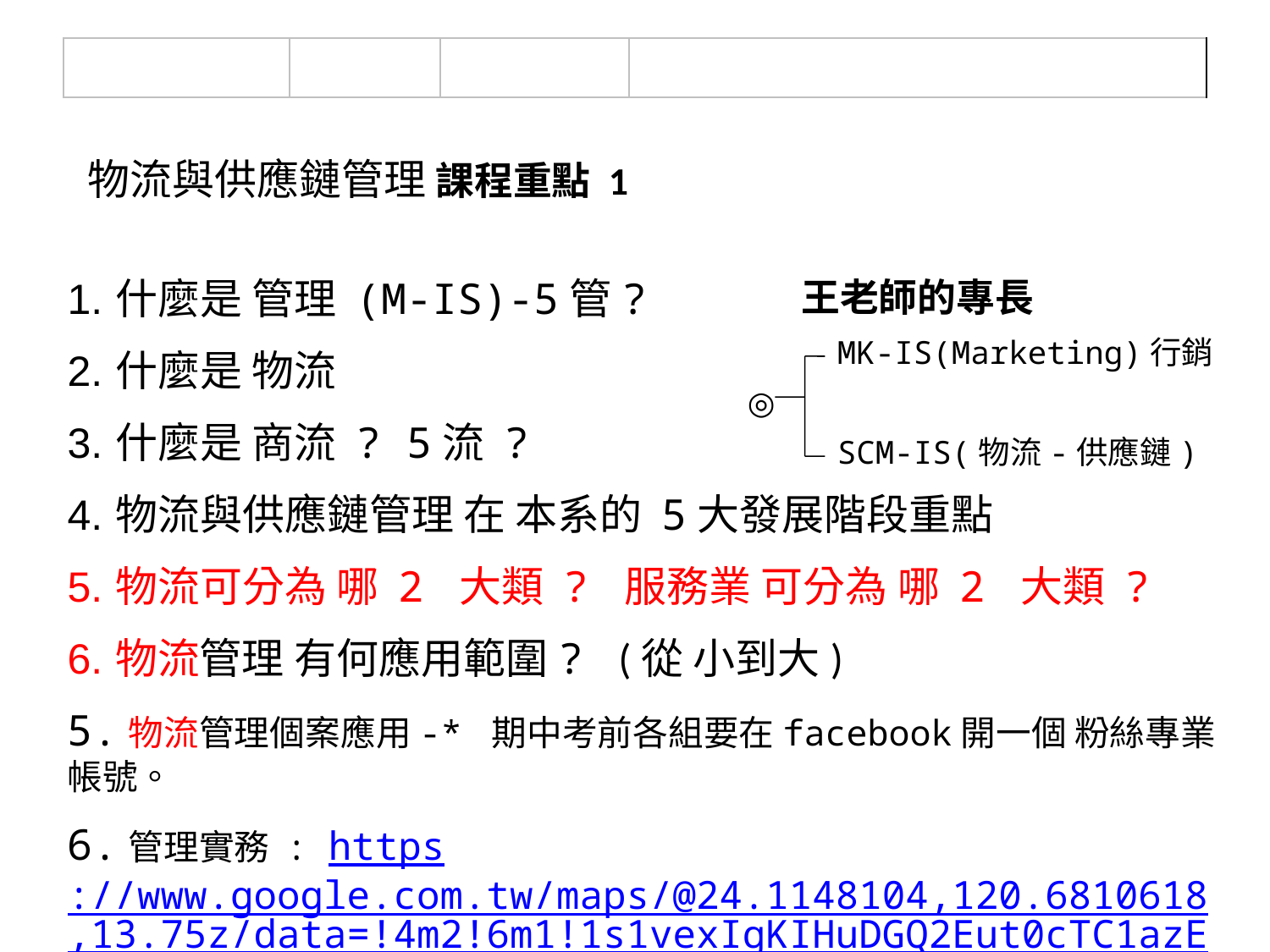

|  |  |  |  |
| --- | --- | --- | --- |
物流與供應鏈管理 課程重點 1
什麼是 管理 (M-IS)-5管?
什麼是 物流
什麼是 商流 ? 5流 ?
物流與供應鏈管理 在 本系的 5大發展階段重點
物流可分為 哪 2 大類 ? 服務業 可分為 哪 2 大類 ?
物流管理 有何應用範圍?  (從 小到大)
5.物流管理個案應用-* 期中考前各組要在facebook開一個 粉絲專業帳號。
6.管理實務 : https://www.google.com.tw/maps/@24.1148104,120.6810618,13.75z/data=!4m2!6m1!1s1vexIgKIHuDGQ2Eut0cTC1azETZE?hl=zh-TW

     王老師的專長
MK-IS(Marketing)行銷

◎
SCM-IS(物流-供應鏈)